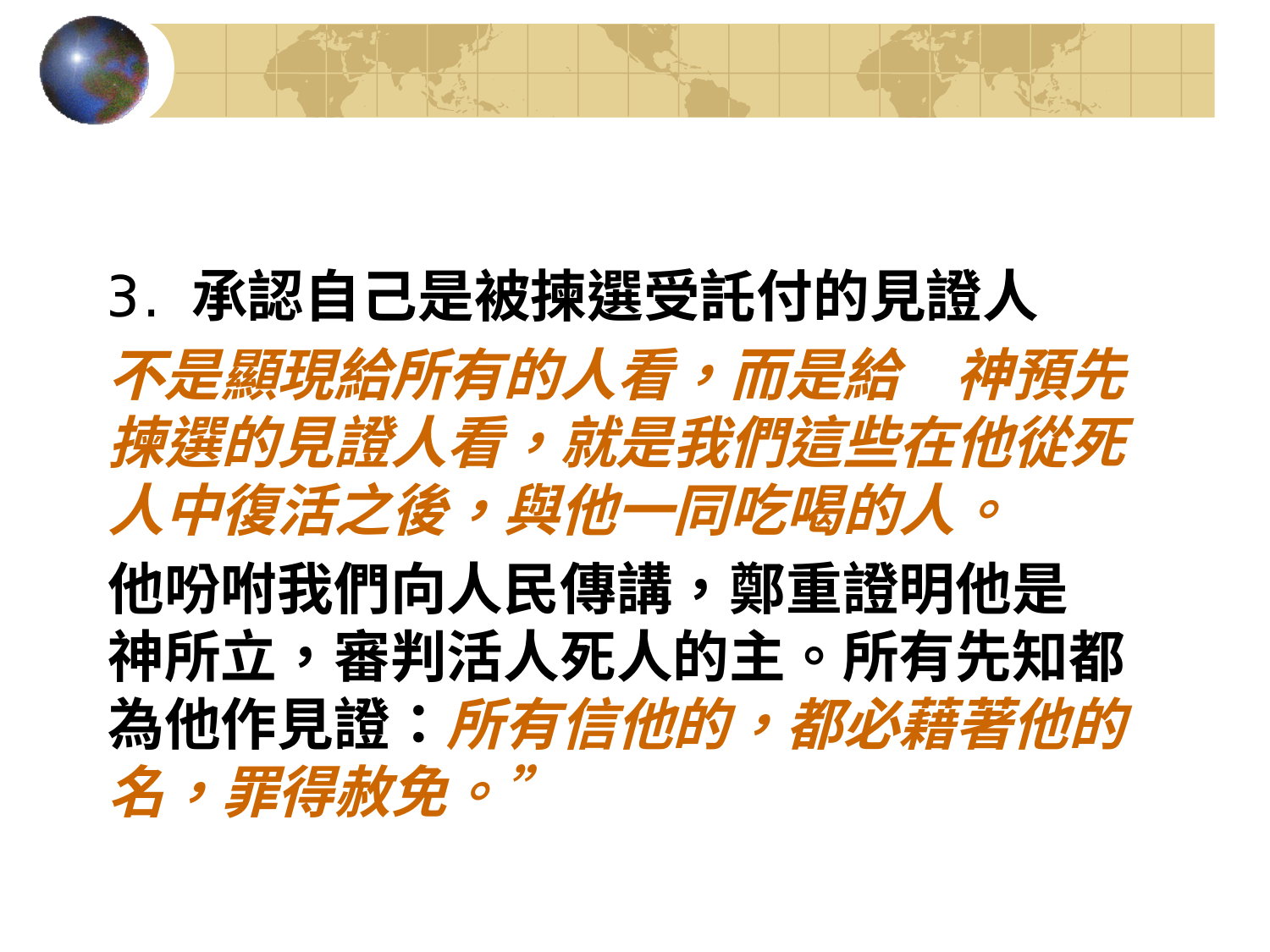

#
3. 承認自己是被揀選受託付的見證人
不是顯現給所有的人看，而是給　神預先揀選的見證人看，就是我們這些在他從死人中復活之後，與他一同吃喝的人。
他吩咐我們向人民傳講，鄭重證明他是　神所立，審判活人死人的主。所有先知都為他作見證：所有信他的，都必藉著他的名，罪得赦免。”